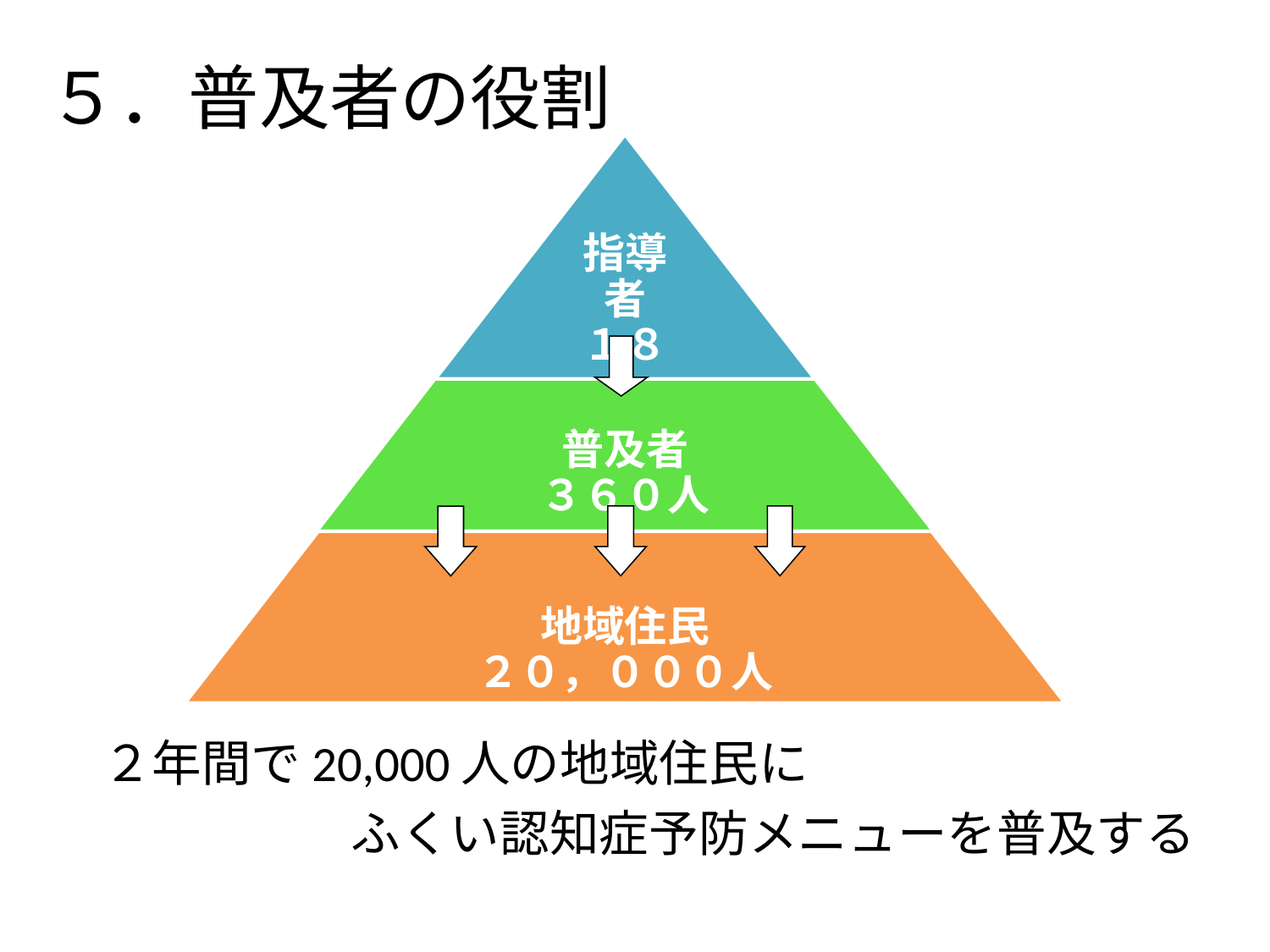

# ５．普及者の役割

指導者
１８人

普及者
３６０人

地域住民
２０，０００人

　２年間で20,000人の地域住民に
　　　　　　ふくい認知症予防メニューを普及する